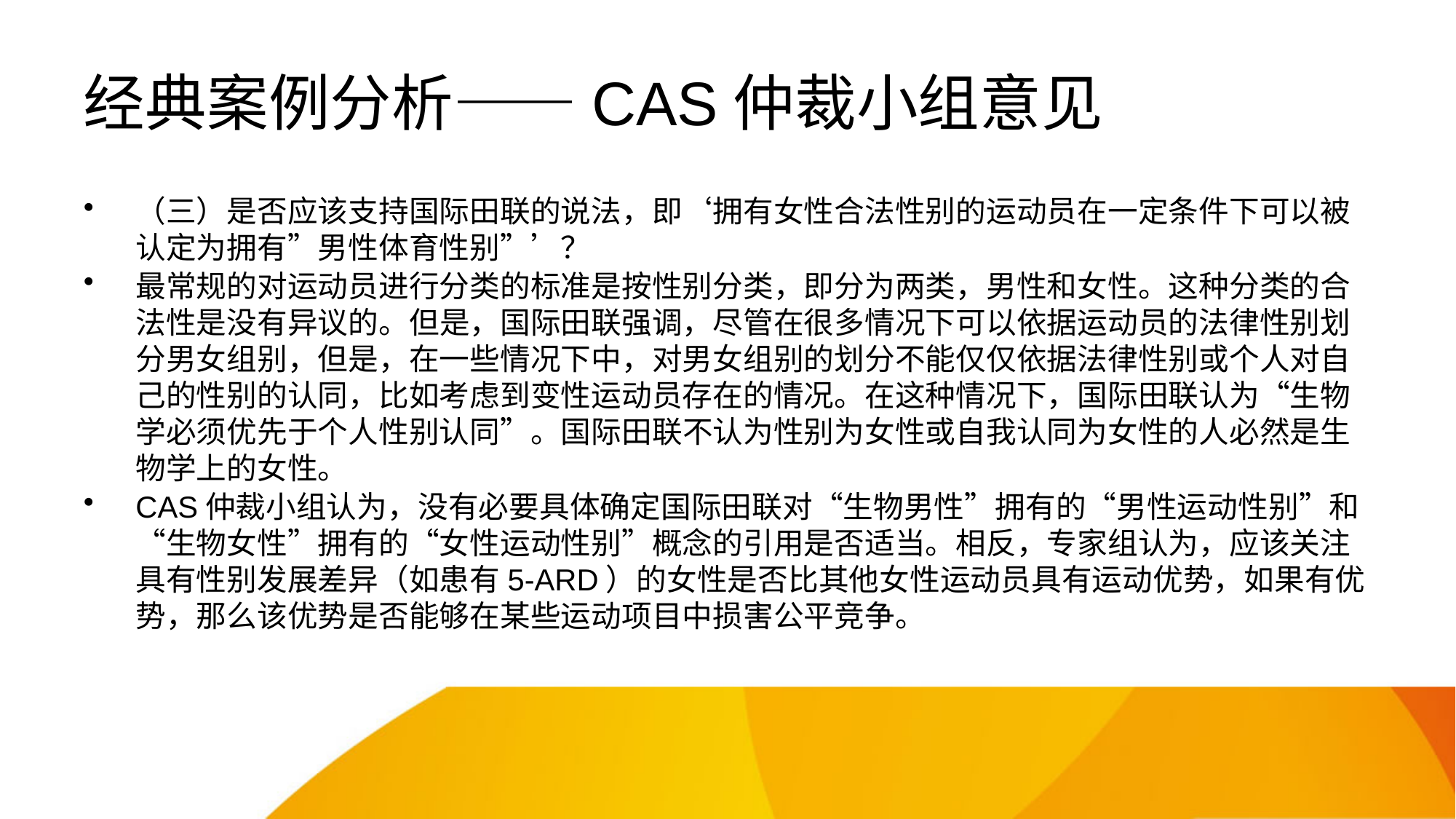

# 经典案例分析——CAS仲裁小组意见
（三）是否应该支持国际田联的说法，即‘拥有女性合法性别的运动员在一定条件下可以被认定为拥有”男性体育性别”’？
最常规的对运动员进行分类的标准是按性别分类，即分为两类，男性和女性。这种分类的合法性是没有异议的。但是，国际田联强调，尽管在很多情况下可以依据运动员的法律性别划分男女组别，但是，在一些情况下中，对男女组别的划分不能仅仅依据法律性别或个人对自己的性别的认同，比如考虑到变性运动员存在的情况。在这种情况下，国际田联认为“生物学必须优先于个人性别认同”。国际田联不认为性别为女性或自我认同为女性的人必然是生物学上的女性。
CAS仲裁小组认为，没有必要具体确定国际田联对“生物男性”拥有的“男性运动性别”和“生物女性”拥有的“女性运动性别”概念的引用是否适当。相反，专家组认为，应该关注具有性别发展差异（如患有5-ARD）的女性是否比其他女性运动员具有运动优势，如果有优势，那么该优势是否能够在某些运动项目中损害公平竞争。